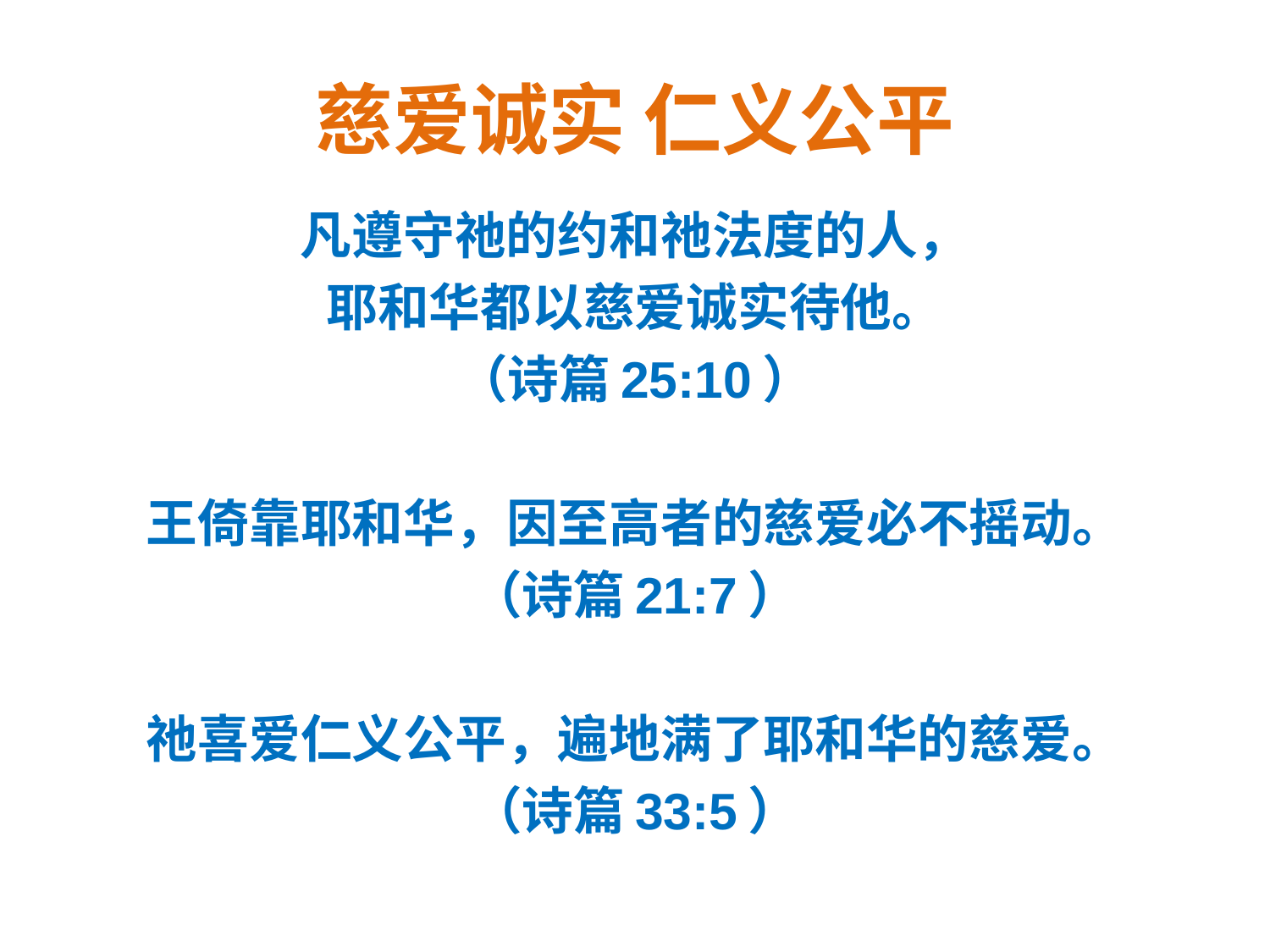

# 慈爱诚实 仁义公平
凡遵守祂的约和祂法度的人，
耶和华都以慈爱诚实待他。
（诗篇25:10）

王倚靠耶和华，因至高者的慈爱必不摇动。
（诗篇21:7）

祂喜爱仁义公平，遍地满了耶和华的慈爱。
（诗篇33:5）